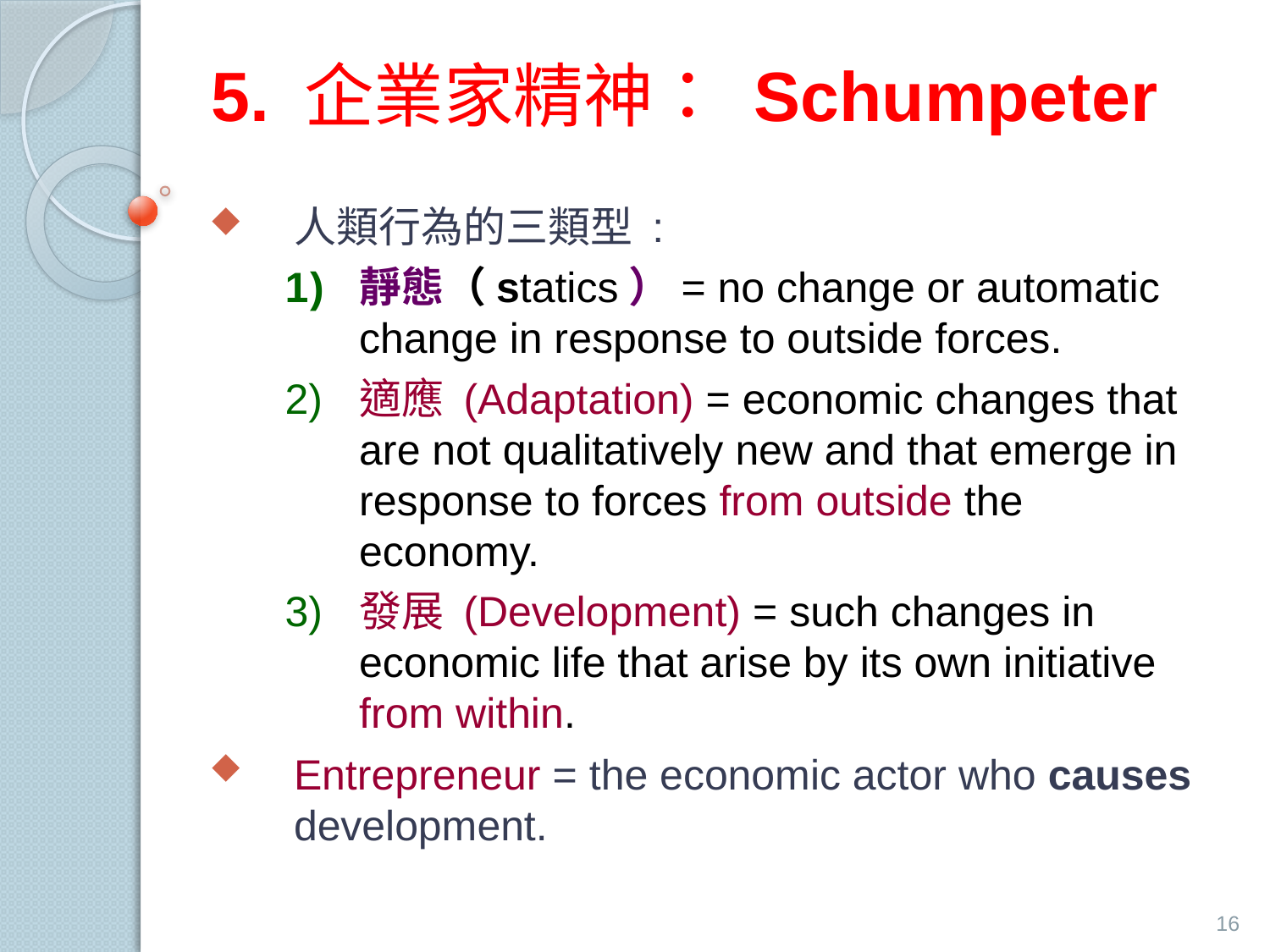

# 5. 企業家精神： Schumpeter
人類行為的三類型 :
靜態（statics）= no change or automatic change in response to outside forces.
適應 (Adaptation) = economic changes that are not qualitatively new and that emerge in response to forces from outside the economy.
發展 (Development) = such changes in economic life that arise by its own initiative from within.
Entrepreneur = the economic actor who causes development.

16